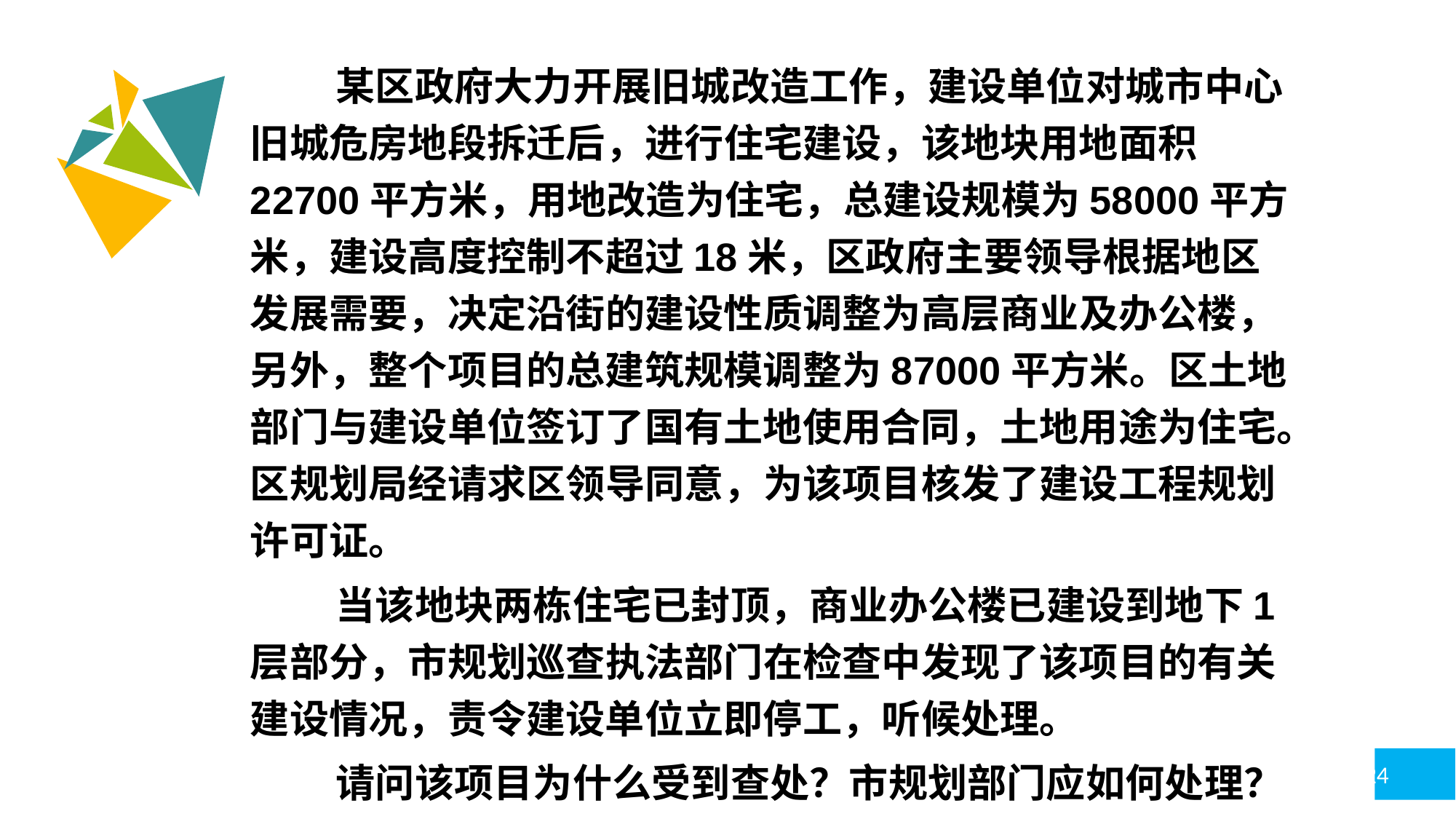

某区政府大力开展旧城改造工作，建设单位对城市中心旧城危房地段拆迁后，进行住宅建设，该地块用地面积22700平方米，用地改造为住宅，总建设规模为58000平方米，建设高度控制不超过18米，区政府主要领导根据地区发展需要，决定沿街的建设性质调整为高层商业及办公楼，另外，整个项目的总建筑规模调整为87000平方米。区土地部门与建设单位签订了国有土地使用合同，土地用途为住宅。区规划局经请求区领导同意，为该项目核发了建设工程规划许可证。
当该地块两栋住宅已封顶，商业办公楼已建设到地下1层部分，市规划巡查执法部门在检查中发现了该项目的有关建设情况，责令建设单位立即停工，听候处理。
请问该项目为什么受到查处？市规划部门应如何处理？

4.2  城乡规划法规